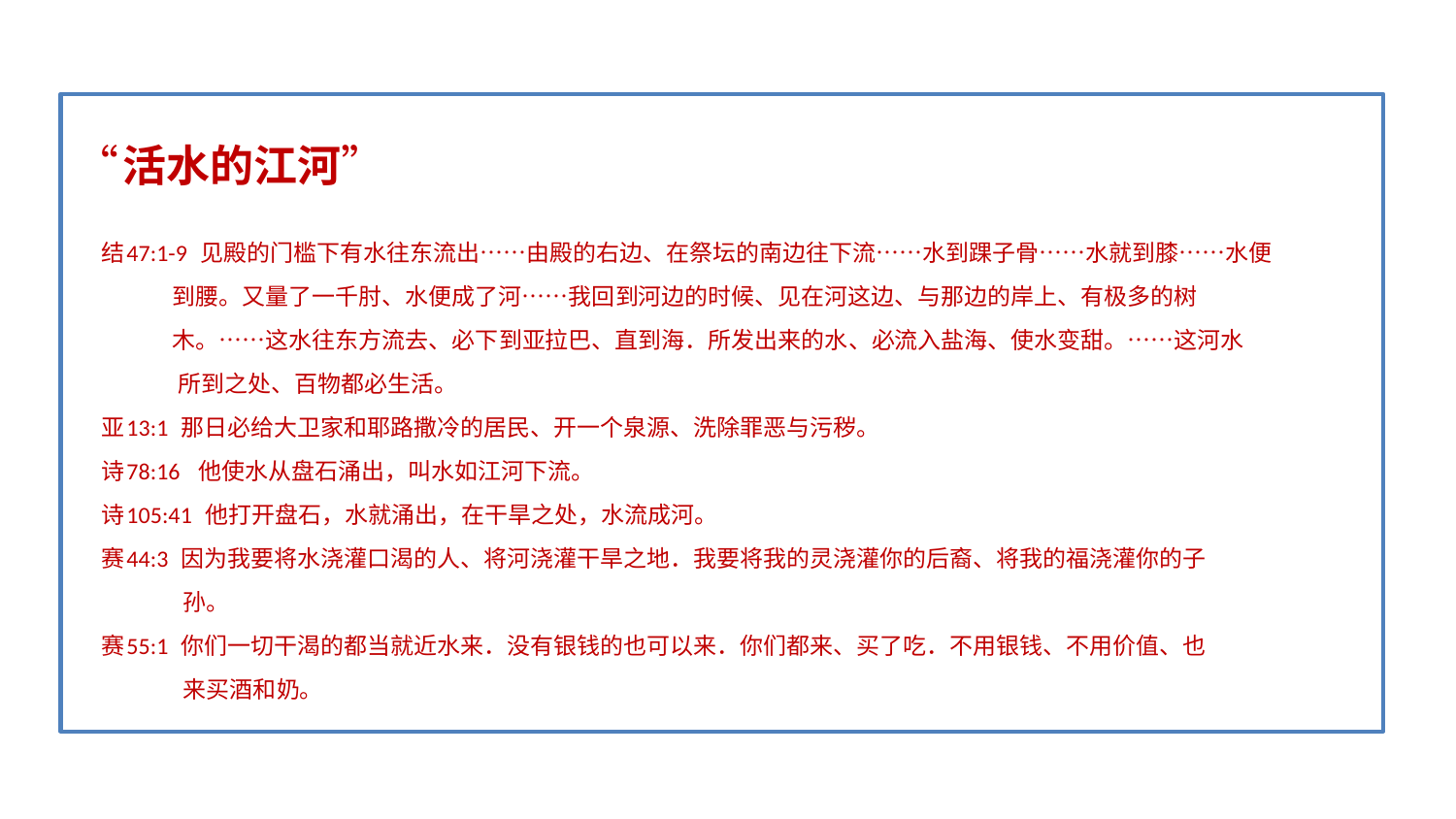

“活水的江河”

结47:1-9  见殿的门槛下有水往东流出……由殿的右边、在祭坛的南边往下流……水到踝子骨……水就到膝……水便
             到腰。又量了一千肘、水便成了河……我回到河边的时候、见在河这边、与那边的岸上、有极多的树
             木。……这水往东方流去、必下到亚拉巴、直到海．所发出来的水、必流入盐海、使水变甜。……这河水
              所到之处、百物都必生活。
亚13:1  那日必给大卫家和耶路撒冷的居民、开一个泉源、洗除罪恶与污秽。
诗78:16   他使水从盘石涌出，叫水如江河下流。
诗105:41  他打开盘石，水就涌出，在干旱之处，水流成河。
赛44:3  因为我要将水浇灌口渴的人、将河浇灌干旱之地．我要将我的灵浇灌你的后裔、将我的福浇灌你的子
               孙。
赛55:1  你们一切干渴的都当就近水来．没有银钱的也可以来．你们都来、买了吃．不用银钱、不用价值、也
               来买酒和奶。